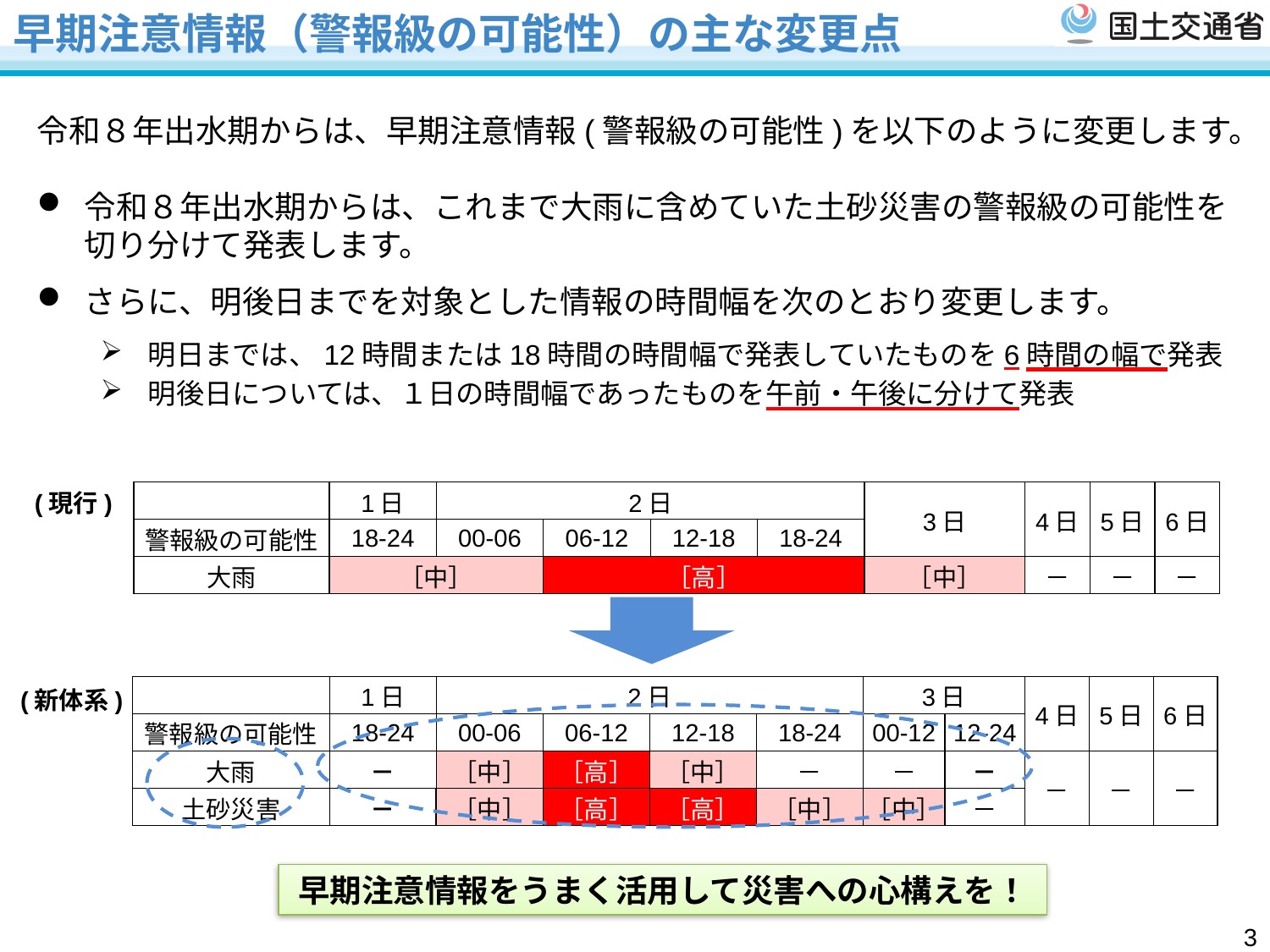

# 早期注意情報（警報級の可能性）の主な変更点
令和８年出水期からは、早期注意情報(警報級の可能性)を以下のように変更します。

令和８年出水期からは、これまで大雨に含めていた土砂災害の警報級の可能性を切り分けて発表します。
さらに、明後日までを対象とした情報の時間幅を次のとおり変更します。
明日までは、12時間または18時間の時間幅で発表していたものを6時間の幅で発表
明後日については、１日の時間幅であったものを午前・午後に分けて発表
(現行)
|  | 1日 | 2日 |  |  |  | 3日 | 4日 | 5日 | 6日 |
| --- | --- | --- | --- | --- | --- | --- | --- | --- | --- |
| 警報級の可能性 | 18-24 | 00-06 | 06-12 | 12-18 | 18-24 |  |  |  |  |
| 大雨 | ［中］ |  | ［高］ |  |  | ［中］ | － | － | － |

|  | 1日 | 2日 |  |  |  | 3日 |  | 4日 | 5日 | 6日 |
| --- | --- | --- | --- | --- | --- | --- | --- | --- | --- | --- |
| 警報級の可能性 | 18-24 | 00-06 | 06-12 | 12-18 | 18-24 | 00-12 | 12-24 |  |  |  |
| 大雨 | － | ［中］ | ［高］ | ［中］ | － | － | － | － | － | － |
| 土砂災害 | － | ［中］ | ［高］ | ［高］ | ［中］ | ［中］ | － |  |  |  |
(新体系)

早期注意情報をうまく活用して災害への心構えを！
3